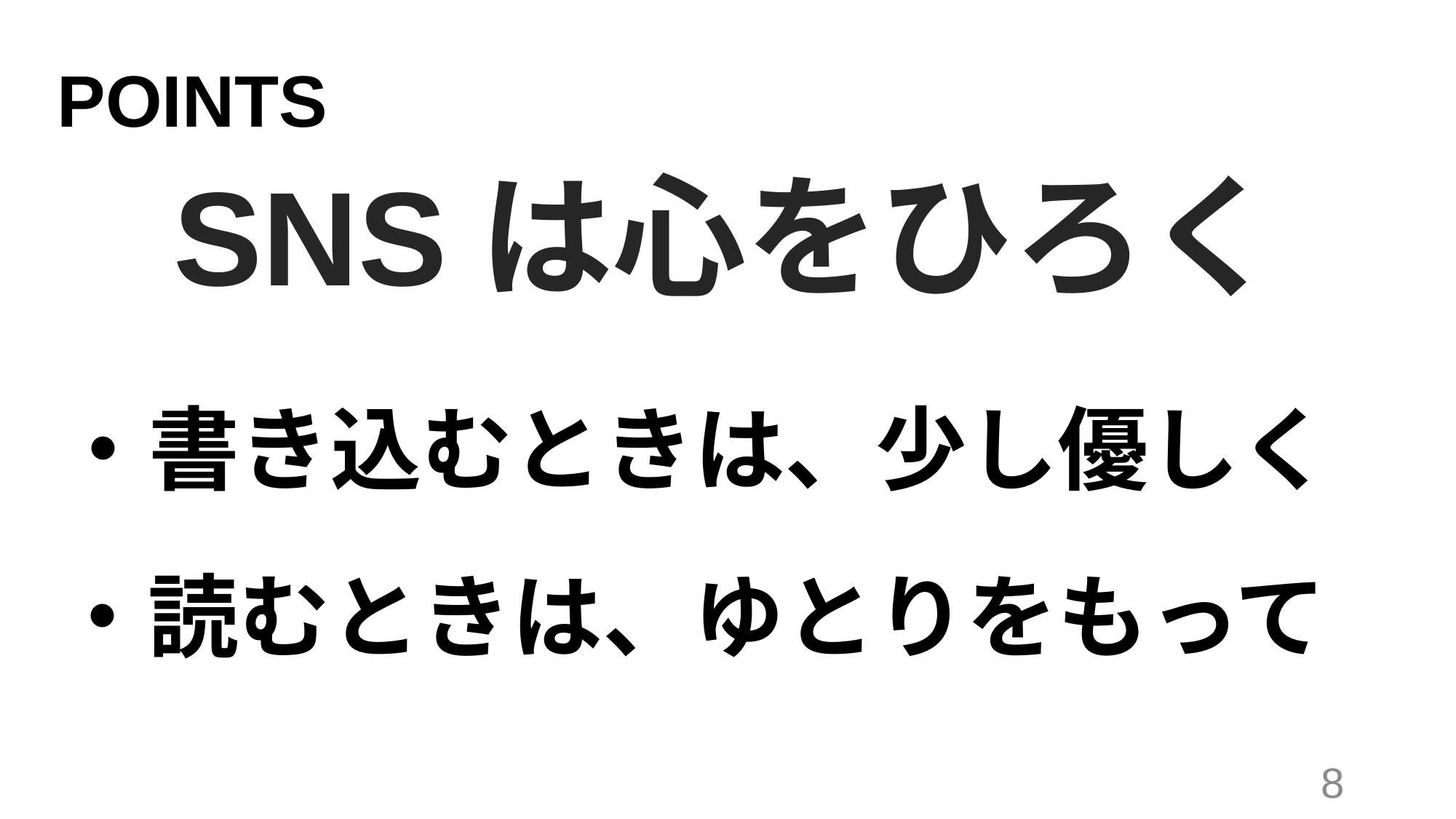

# POINTS
SNSは心をひろく
・書き込むときは、少し優しく
・読むときは、ゆとりをもって
8